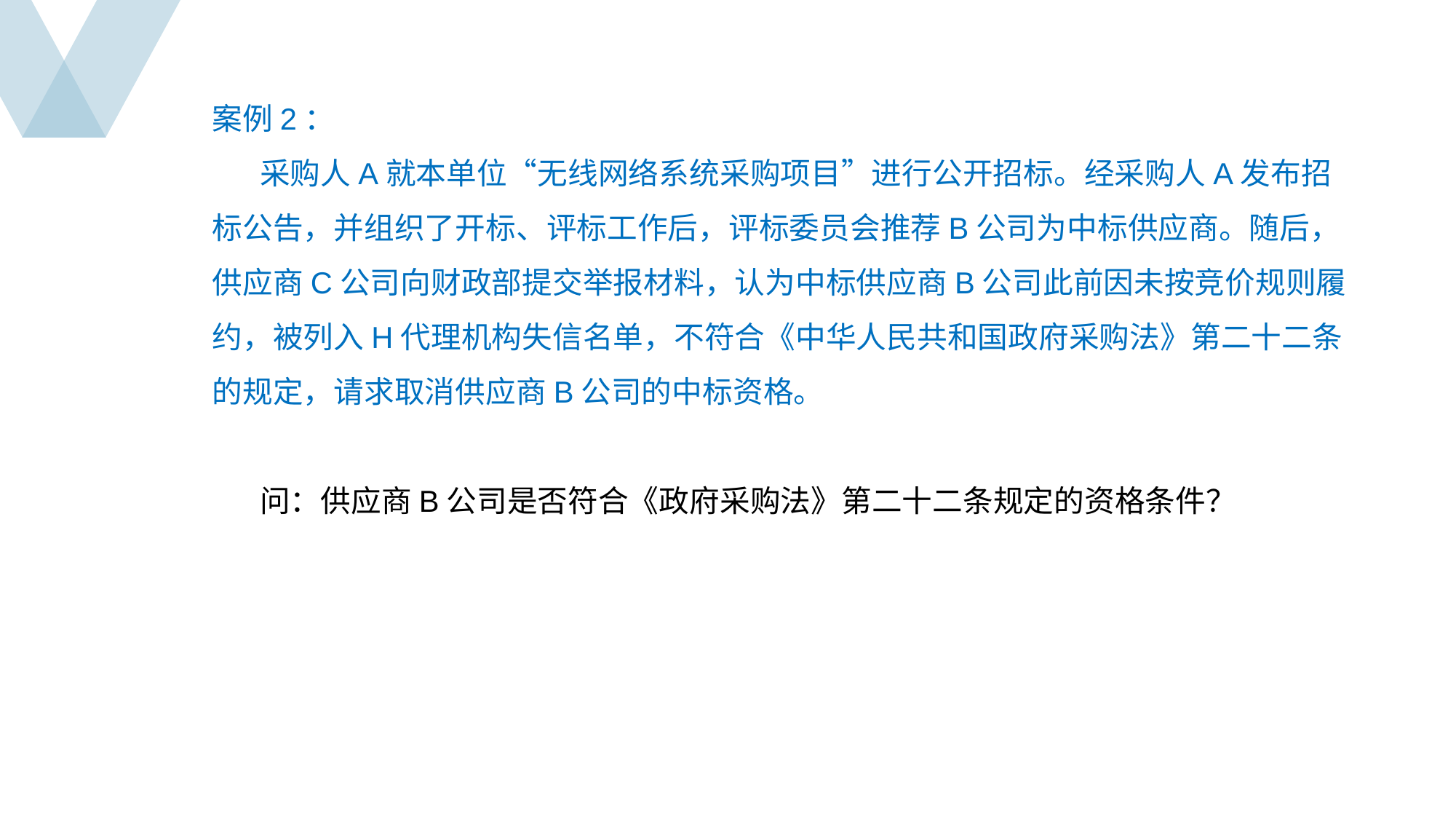

案例2：
      采购人A就本单位“无线网络系统采购项目”进行公开招标。经采购人A发布招标公告，并组织了开标、评标工作后，评标委员会推荐B公司为中标供应商。随后，供应商C公司向财政部提交举报材料，认为中标供应商B公司此前因未按竞价规则履约，被列入H代理机构失信名单，不符合《中华人民共和国政府采购法》第二十二条的规定，请求取消供应商B公司的中标资格。

      问：供应商B公司是否符合《政府采购法》第二十二条规定的资格条件？